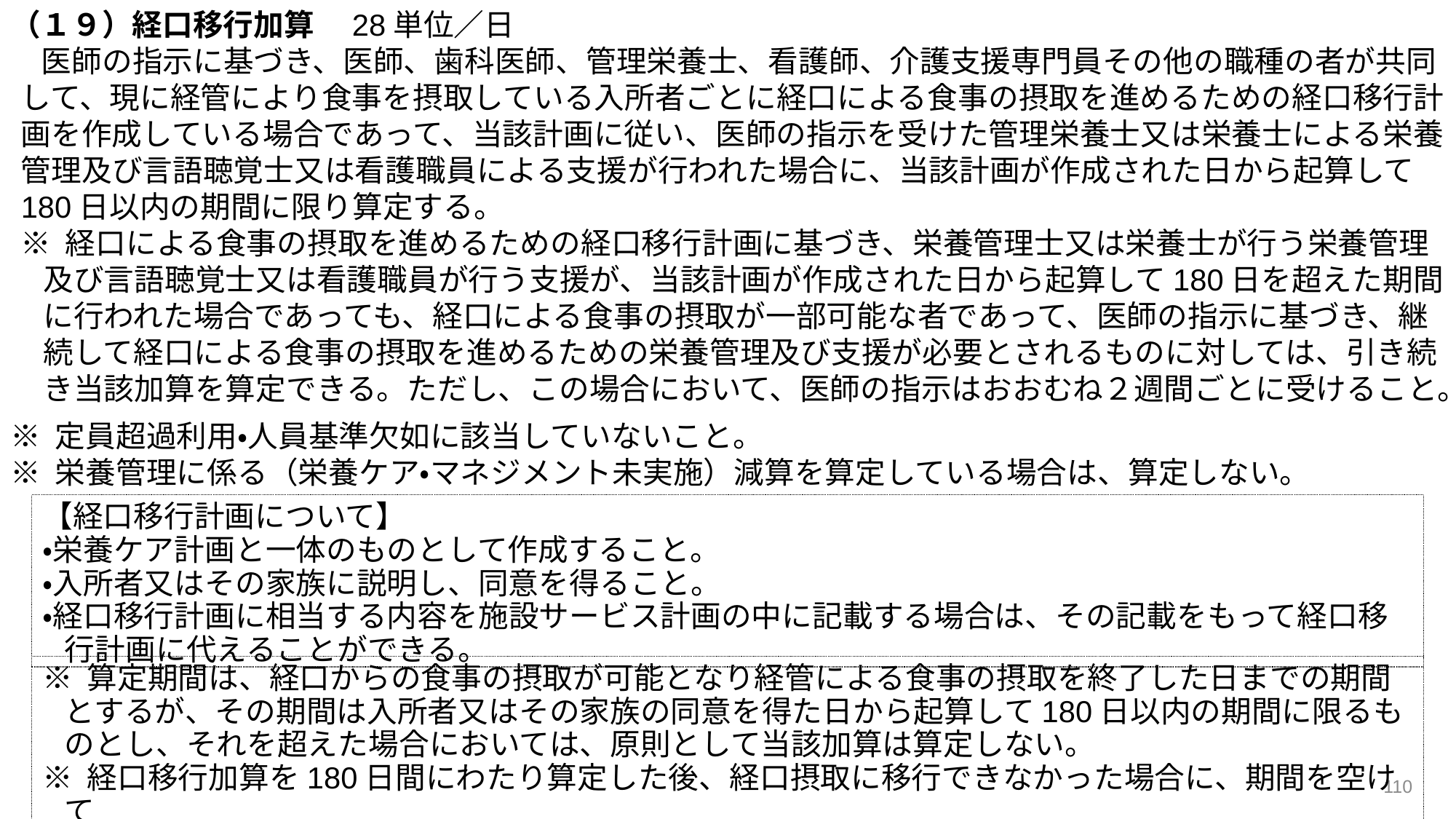

（１９）経口移行加算　28単位／日
医師の指示に基づき、医師、歯科医師、管理栄養士、看護師、介護支援専門員その他の職種の者が共同して、現に経管により食事を摂取している入所者ごとに経口による食事の摂取を進めるための経口移行計画を作成している場合であって、当該計画に従い、医師の指示を受けた管理栄養士又は栄養士による栄養管理及び言語聴覚士又は看護職員による支援が行われた場合に、当該計画が作成された日から起算して180日以内の期間に限り算定する。
※ 経口による食事の摂取を進めるための経口移行計画に基づき、栄養管理士又は栄養士が行う栄養管理及び言語聴覚士又は看護職員が行う支援が、当該計画が作成された日から起算して180日を超えた期間に行われた場合であっても、経口による食事の摂取が一部可能な者であって、医師の指示に基づき、継続して経口による食事の摂取を進めるための栄養管理及び支援が必要とされるものに対しては、引き続き当該加算を算定できる。ただし、この場合において、医師の指示はおおむね２週間ごとに受けること。

※ 定員超過利用・人員基準欠如に該当していないこと。
※ 栄養管理に係る（栄養ケア・マネジメント未実施）減算を算定している場合は、算定しない。

【経口移行計画について】
・栄養ケア計画と一体のものとして作成すること。
・入所者又はその家族に説明し、同意を得ること。
・経口移行計画に相当する内容を施設サービス計画の中に記載する場合は、その記載をもって経口移行計画に代えることができる。
※ 算定期間は、経口からの食事の摂取が可能となり経管による食事の摂取を終了した日までの期間とするが、その期間は入所者又はその家族の同意を得た日から起算して180日以内の期間に限るものとし、それを超えた場合においては、原則として当該加算は算定しない。
※ 経口移行加算を180日間にわたり算定した後、経口摂取に移行できなかった場合に、期間を空けて

110